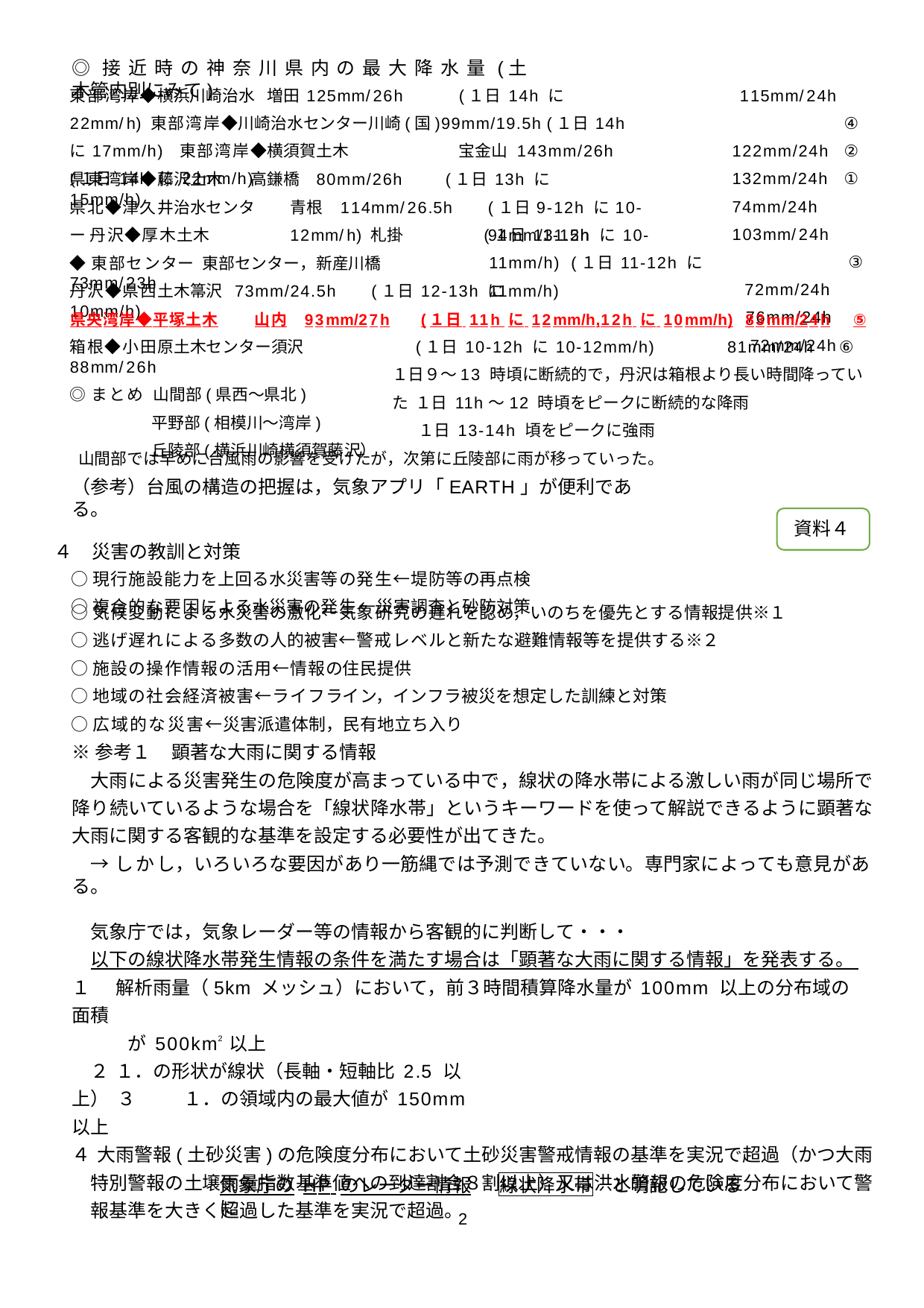

◎接近時の神奈川県内の最大降水量(土木管内別にみて)
東部湾岸◆横浜川崎治水		増田125mm/26h	(１日 14h に22mm/h) 東部湾岸◆川崎治水センター川崎(国)99mm/19.5h (１日14h に17mm/h)  東部湾岸◆横須賀土木	宝金山	143mm/26h (１日 14h に 22mm/h)
115mm/24h		④  122mm/24h	②  132mm/24h	①  74mm/24h  103mm/24h		 ③
72mm/24h  76mm/24h  72mm/24h
県東湾岸◆藤沢土木	高鎌橋	80mm/26h	(１日 13h に 15mm/h)
県北◆津久井治水センター 丹沢◆厚木土木
青根	114mm/26.5h	(１日9-12h に10-12mm/h) 札掛	94mm/31.5h
(１日 11-12h に 10-11mm/h)  (１日 11-12h に 11mm/h)
◆東部センター	東部センター，新産川橋 73mm/23h
丹沢◆県西土木箒沢	73mm/24.5h	(１日 12-13h に 10mm/h)
県央湾岸◆平塚土木	山内	93mm/27h	(１日 11h に 12mm/h,12h に 10mm/h)	83mm/24h	⑤
箱根◆小田原土木センター須沢 88mm/26h
◎まとめ	山間部(県西～県北)
平野部(相模川～湾岸)
丘陵部(横浜川崎横須賀藤沢）
(１日 10-12h に 10-12mm/h)	81mm/24h	⑥  １日９～13 時頃に断続的で，丹沢は箱根より長い時間降っていた  １日 11h～12 時頃をピークに断続的な降雨
１日 13-14h 頃をピークに強雨
山間部では早めに台風雨の影響を受けたが，次第に丘陵部に雨が移っていった。
（参考）台風の構造の把握は，気象アプリ「EARTH」が便利である。
４	災害の教訓と対策
○現行施設能力を上回る水災害等の発生←堤防等の再点検
○複合的な要因による水災害の発生←災害調査と砂防対策

資料４
○気候変動による水災害の激化←気象研究の遅れを認め，いのちを優先とする情報提供※１
○逃げ遅れによる多数の人的被害←警戒レベルと新たな避難情報等を提供する※２
○施設の操作情報の活用←情報の住民提供
○地域の社会経済被害←ライフライン，インフラ被災を想定した訓練と対策
○広域的な災害←災害派遣体制，民有地立ち入り
※参考１	顕著な大雨に関する情報
大雨による災害発生の危険度が高まっている中で，線状の降水帯による激しい雨が同じ場所で 降り続いているような場合を「線状降水帯」というキーワードを使って解説できるように顕著な 大雨に関する客観的な基準を設定する必要性が出てきた。
→しかし，いろいろな要因があり一筋縄では予測できていない。専門家によっても意見がある。

気象庁では，気象レーダー等の情報から客観的に判断して・・・
以下の線状降水帯発生情報の条件を満たす場合は「顕著な大雨に関する情報」を発表する。  １	解析雨量（5km メッシュ）において，前３時間積算降水量が 100mm 以上の分布域の面積
が 500km2 以上
２	１．の形状が線状（長軸・短軸比 2.5 以上）  ３	１．の領域内の最大値が 150mm 以上
４ 大雨警報(土砂災害)の危険度分布において土砂災害警戒情報の基準を実況で超過（かつ大雨 特別警報の土壌雨量指数基準値への到達割合８割以上）又は洪水警報の危険度分布において警 報基準を大きく超過した基準を実況で超過。
気象庁のHP のレーダー情報に
と明記している
線状降水帯
2